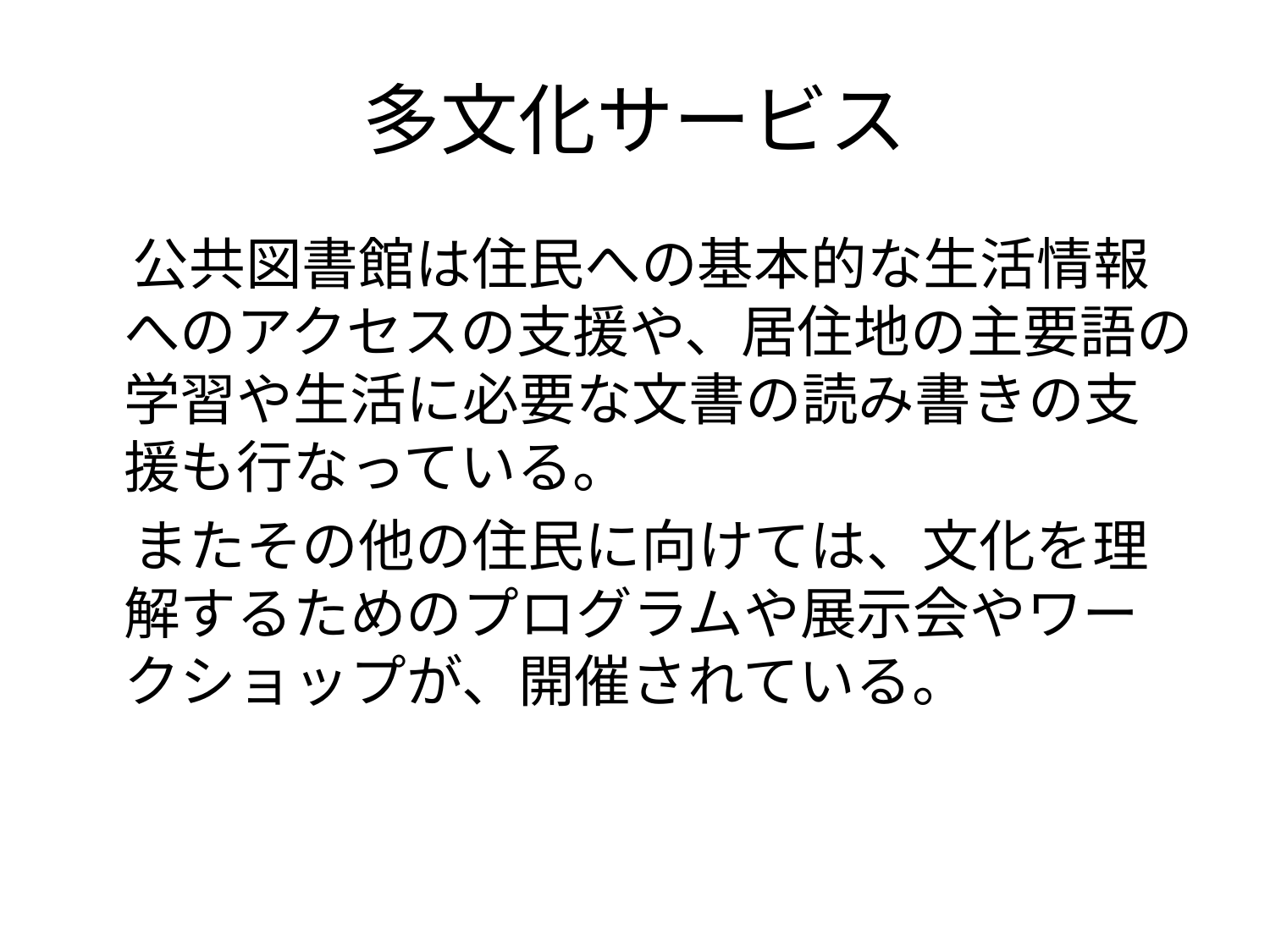

# 多文化サービス
　公共図書館は住民への基本的な生活情報へのアクセスの支援や、居住地の主要語の学習や生活に必要な文書の読み書きの支援も行なっている。
　またその他の住民に向けては、文化を理解するためのプログラムや展示会やワークショップが、開催されている。